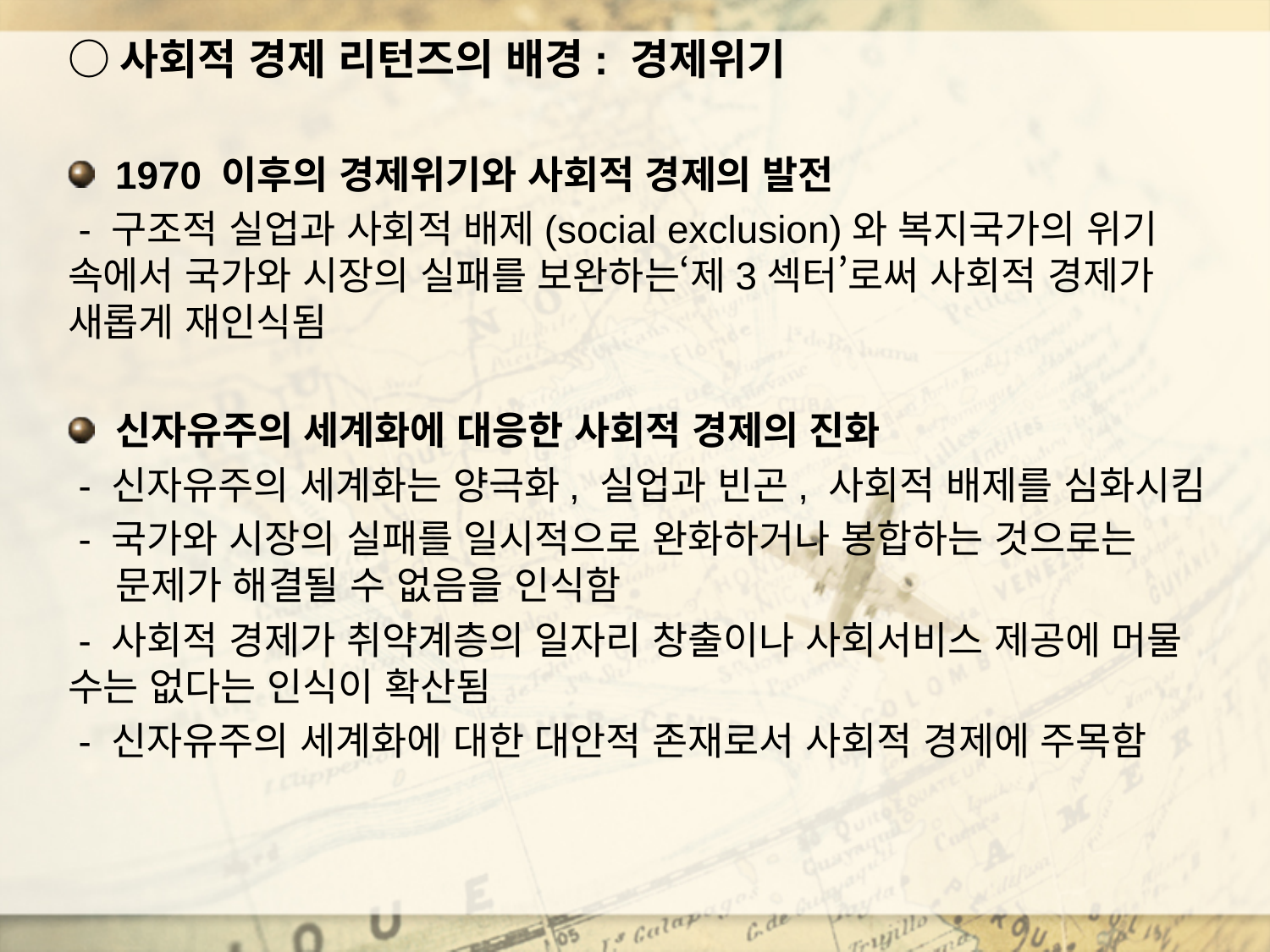

○사회적 경제 리턴즈의 배경: 경제위기

1970 이후의 경제위기와 사회적 경제의 발전
 - 구조적 실업과 사회적 배제(social exclusion)와 복지국가의 위기   속에서 국가와 시장의 실패를 보완하는‘제3섹터’로써 사회적 경제가 새롭게 재인식됨

신자유주의 세계화에 대응한 사회적 경제의 진화
 - 신자유주의 세계화는 양극화, 실업과 빈곤, 사회적 배제를 심화시킴
 - 국가와 시장의 실패를 일시적으로 완화하거나 봉합하는 것으로는 문제가 해결될 수 없음을 인식함
 - 사회적 경제가 취약계층의 일자리 창출이나 사회서비스 제공에 머물 수는 없다는 인식이 확산됨
 - 신자유주의 세계화에 대한 대안적 존재로서 사회적 경제에 주목함